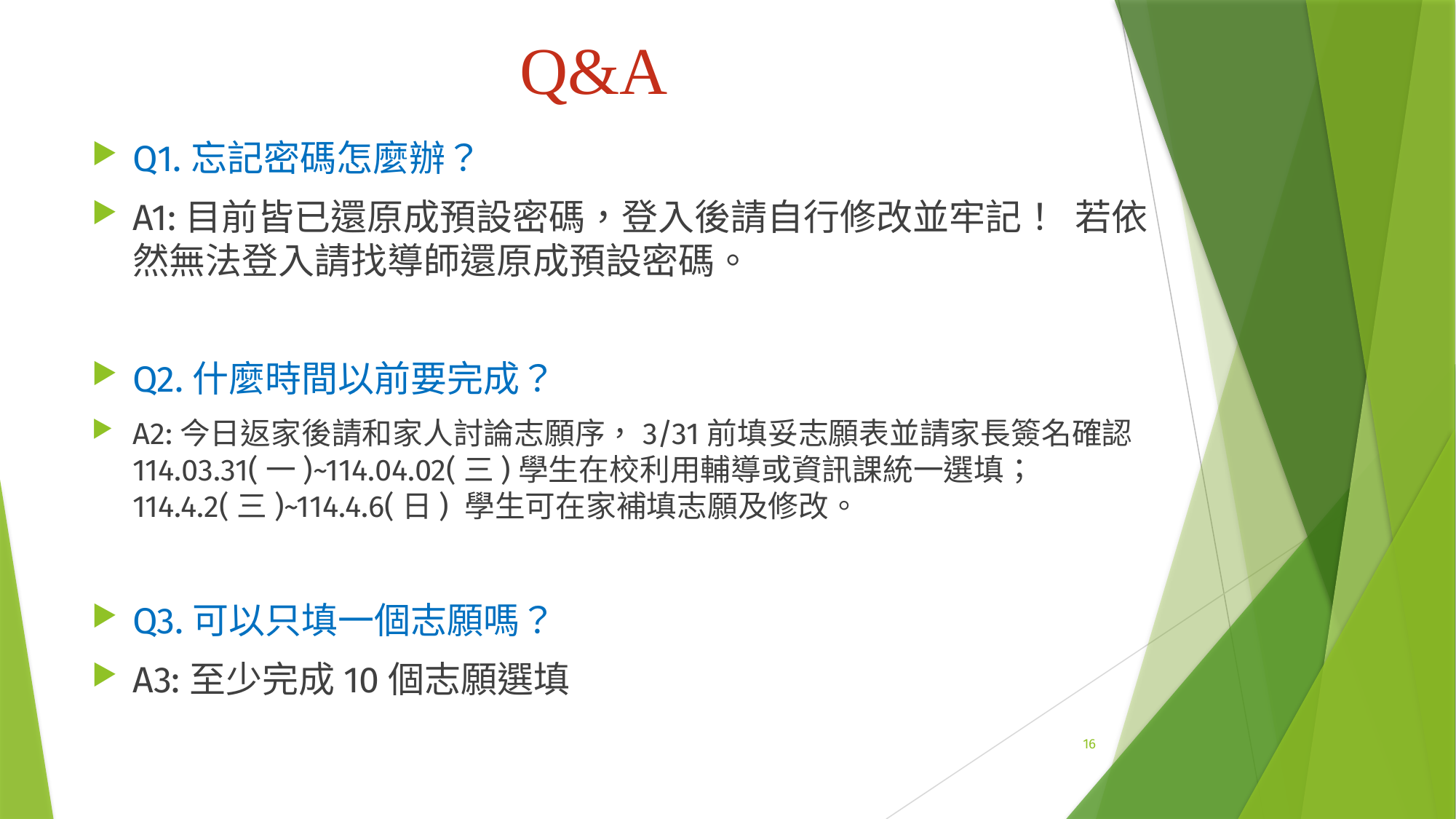

# Q&A
Q1.忘記密碼怎麼辦？
A1:目前皆已還原成預設密碼，登入後請自行修改並牢記！  若依然無法登入請找導師還原成預設密碼。

Q2.什麼時間以前要完成？
A2:今日返家後請和家人討論志願序，3/31前填妥志願表並請家長簽名確認114.03.31(一)~114.04.02(三)學生在校利用輔導或資訊課統一選填；114.4.2(三)~114.4.6(日) 學生可在家補填志願及修改。

Q3.可以只填一個志願嗎？
A3:至少完成10個志願選填
16